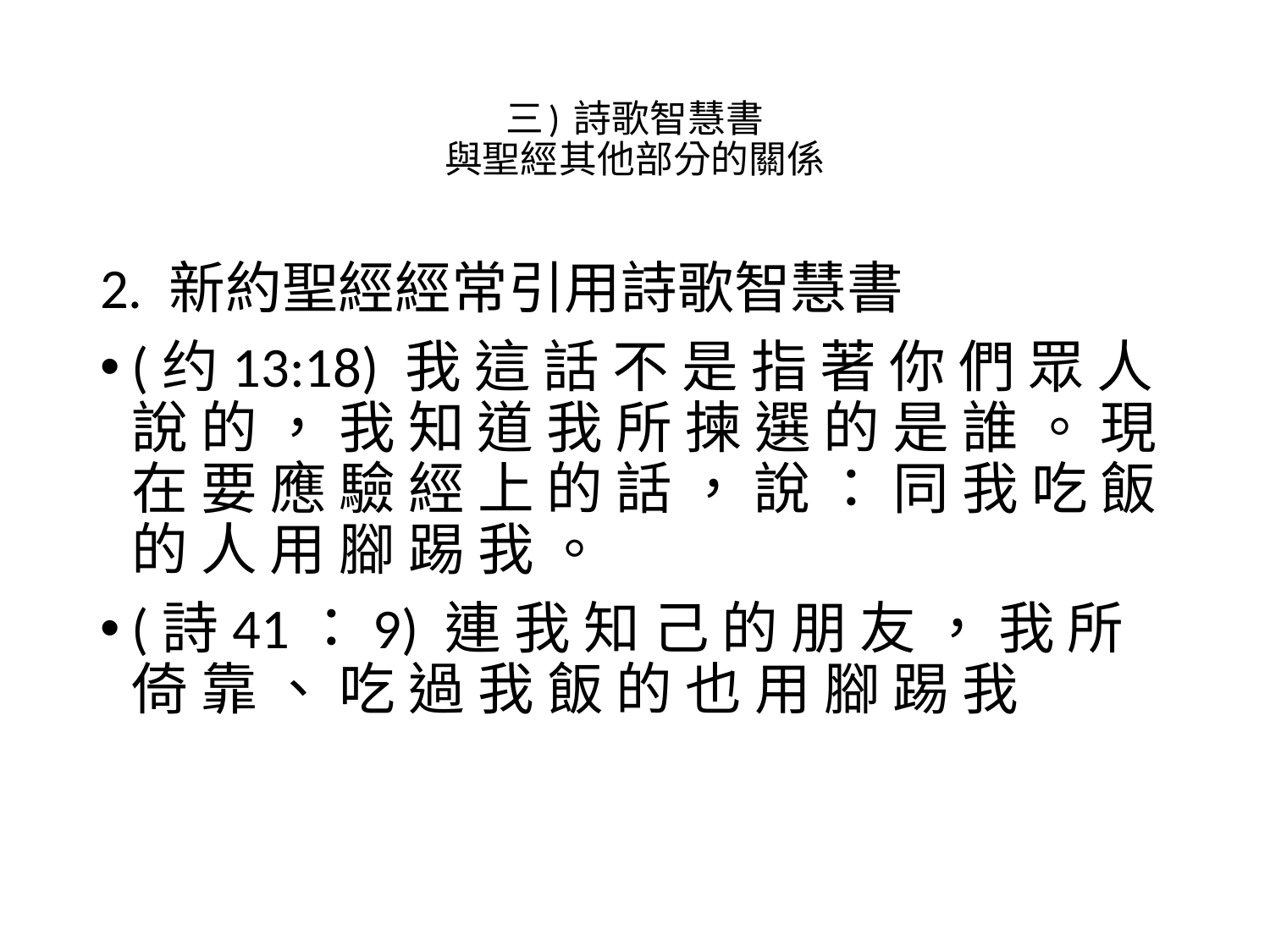

# 三) 詩歌智慧書 與聖經其他部分的關係
2. 新約聖經經常引用詩歌智慧書
(约13:18) 我 這 話 不 是 指 著 你 們 眾 人 說 的 ， 我 知 道 我 所 揀 選 的 是 誰 。 現 在 要 應 驗 經 上 的 話 ， 說 ： 同 我 吃 飯 的 人 用 腳 踢 我 。
(詩41：9) 連 我 知 己 的 朋 友 ， 我 所 倚 靠 、 吃 過 我 飯 的 也 用 腳 踢 我